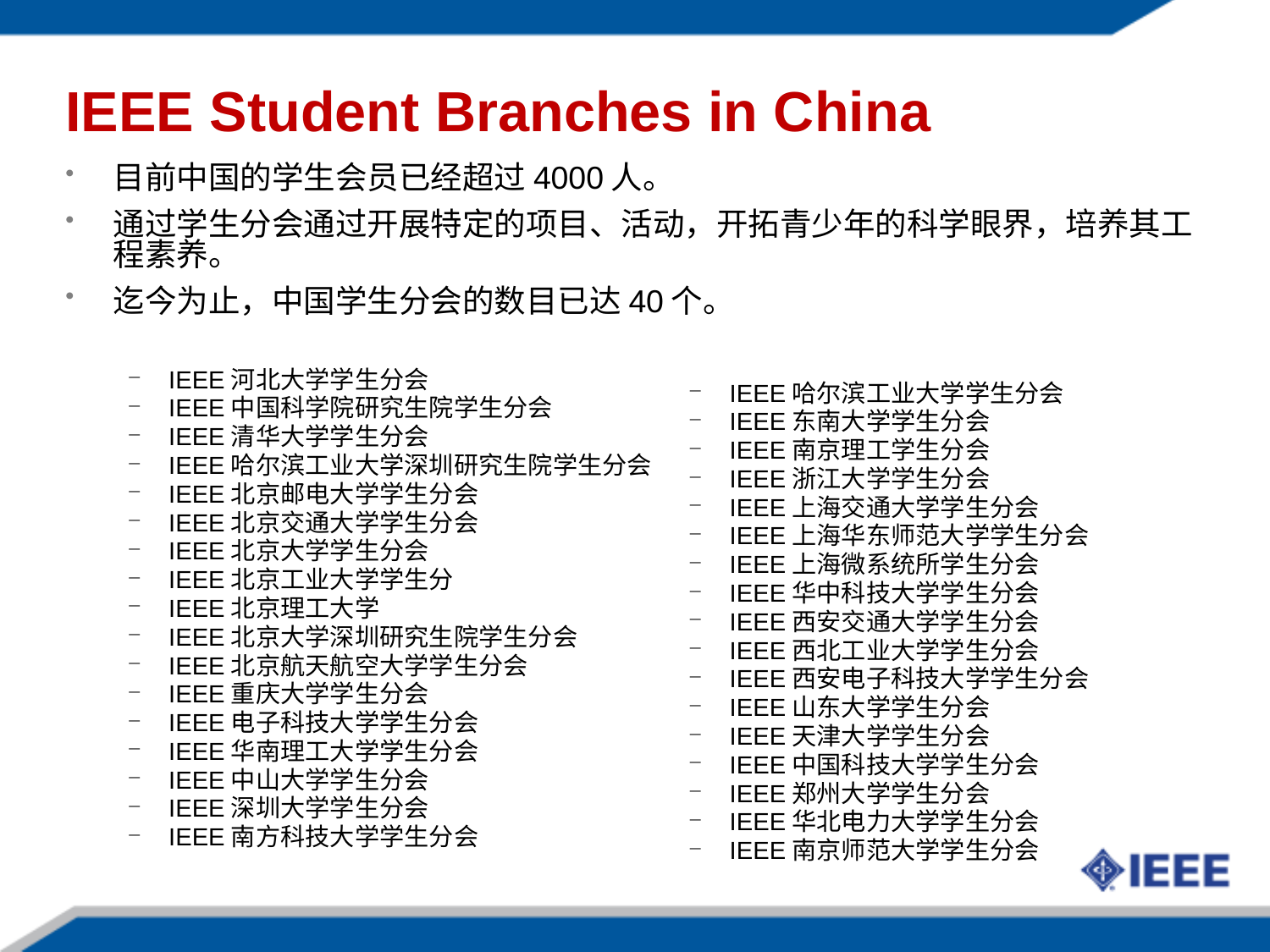

# IEEE Student Branches in China
目前中国的学生会员已经超过4000人。
通过学生分会通过开展特定的项目、活动，开拓青少年的科学眼界，培养其工程素养。
迄今为止，中国学生分会的数目已达40个。

IEEE河北大学学生分会
IEEE中国科学院研究生院学生分会
IEEE清华大学学生分会
IEEE哈尔滨工业大学深圳研究生院学生分会
IEEE北京邮电大学学生分会
IEEE北京交通大学学生分会
IEEE北京大学学生分会
IEEE北京工业大学学生分
IEEE北京理工大学
IEEE北京大学深圳研究生院学生分会
IEEE北京航天航空大学学生分会
IEEE重庆大学学生分会
IEEE电子科技大学学生分会
IEEE华南理工大学学生分会
IEEE中山大学学生分会
IEEE深圳大学学生分会
IEEE南方科技大学学生分会

IEEE哈尔滨工业大学学生分会
IEEE东南大学学生分会
IEEE南京理工学生分会
IEEE浙江大学学生分会
IEEE上海交通大学学生分会
IEEE上海华东师范大学学生分会
IEEE上海微系统所学生分会
IEEE华中科技大学学生分会
IEEE西安交通大学学生分会
IEEE西北工业大学学生分会
IEEE西安电子科技大学学生分会
IEEE山东大学学生分会
IEEE天津大学学生分会
IEEE中国科技大学学生分会
IEEE郑州大学学生分会
IEEE华北电力大学学生分会
IEEE南京师范大学学生分会

65